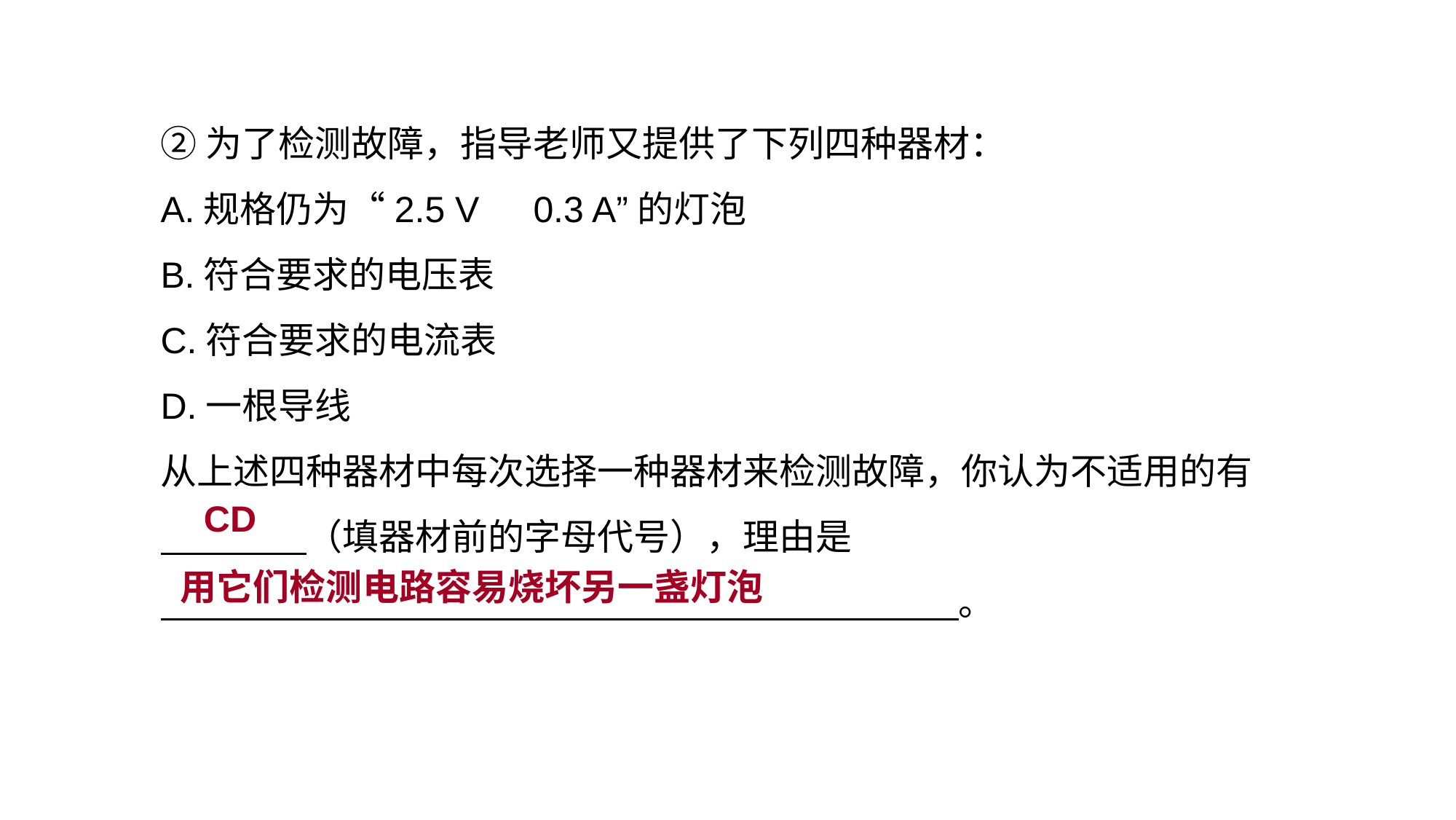

②为了检测故障，指导老师又提供了下列四种器材：
A.规格仍为“2.5 V　0.3 A”的灯泡
B.符合要求的电压表
C.符合要求的电流表
D.一根导线
从上述四种器材中每次选择一种器材来检测故障，你认为不适用的有
　　　　（填器材前的字母代号），理由是
　                                                                                             。
实验突破 素养提升
CD
用它们检测电路容易烧坏另一盏灯泡